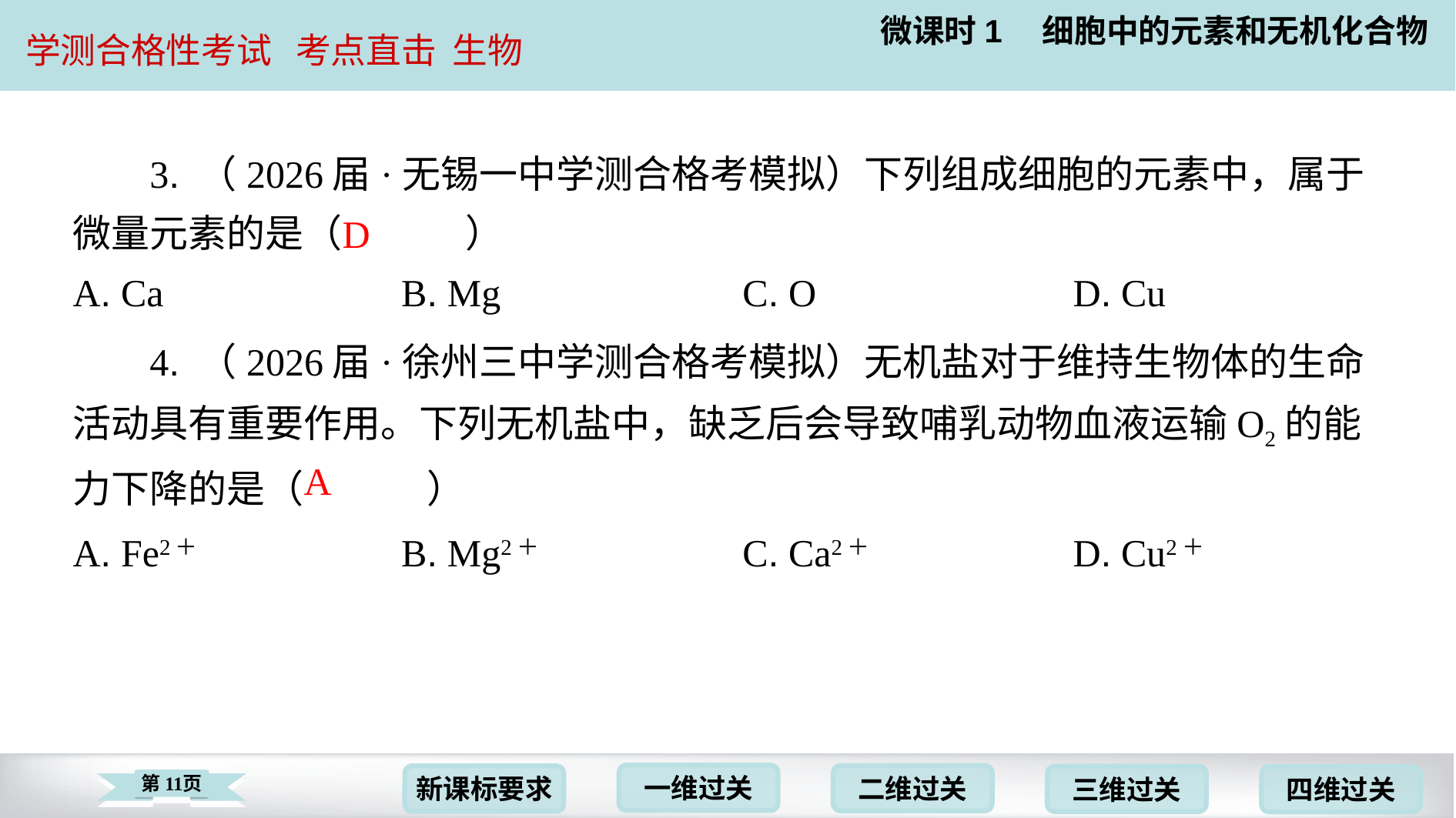

3. （2026届·无锡一中学测合格考模拟）下列组成细胞的元素中，属于微量元素的是（　D　）
D
| A. Ca | B. Mg | C. O | D. Cu |
| --- | --- | --- | --- |
4. （2026届·徐州三中学测合格考模拟）无机盐对于维持生物体的生命活动具有重要作用。下列无机盐中，缺乏后会导致哺乳动物血液运输O2的能力下降的是（　A　）
A
| A. Fe2＋ | B. Mg2＋ | C. Ca2＋ | D. Cu2＋ |
| --- | --- | --- | --- |